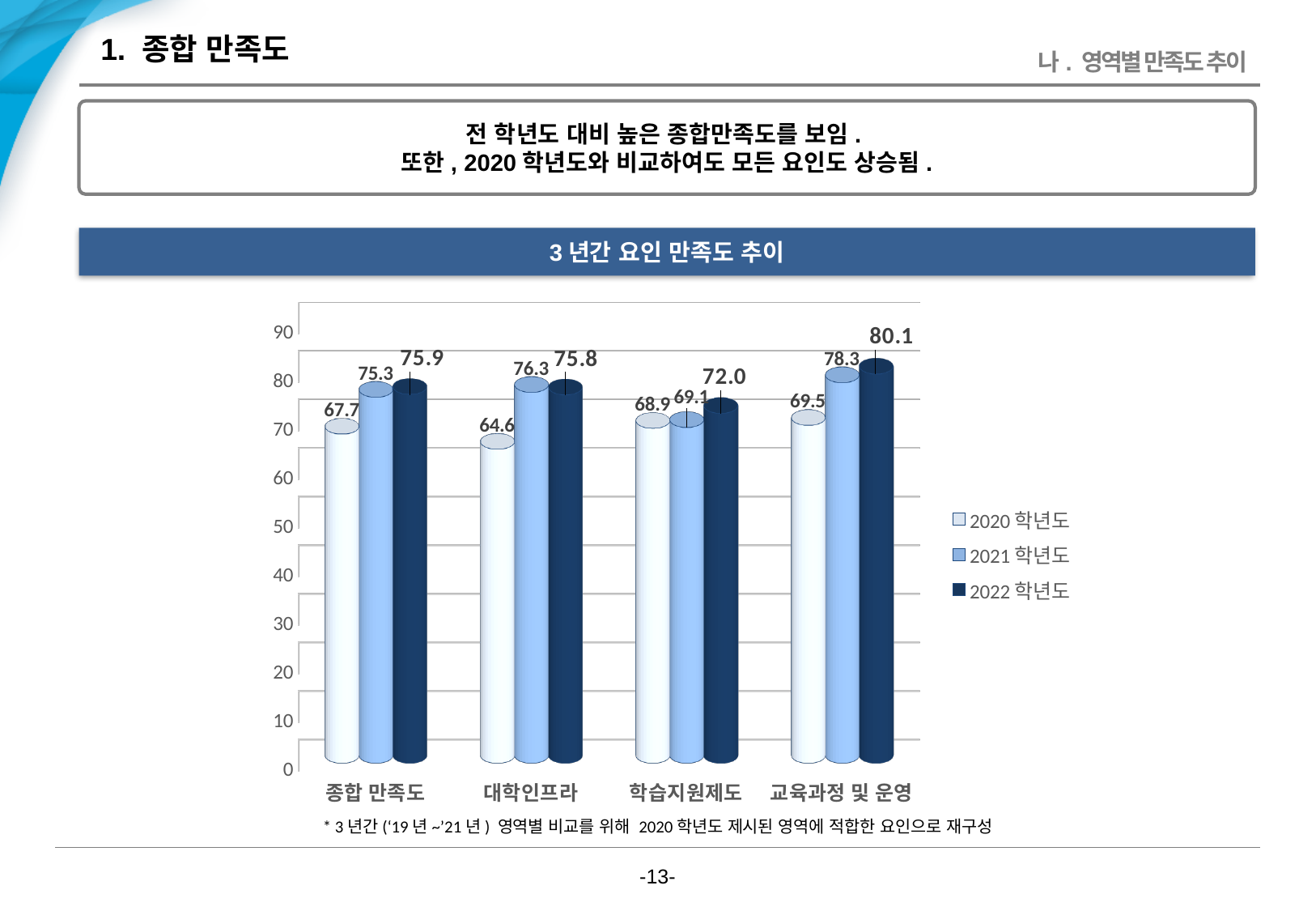

# 1. 종합 만족도
나. 영역별 만족도 추이
전 학년도 대비 높은 종합만족도를 보임.
또한, 2020학년도와 비교하여도 모든 요인도 상승됨.

3년간 요인 만족도 추이

[unsupported chart]

* 3년간(‘19년~’21년) 영역별 비교를 위해 2020학년도 제시된 영역에 적합한 요인으로 재구성
-13-